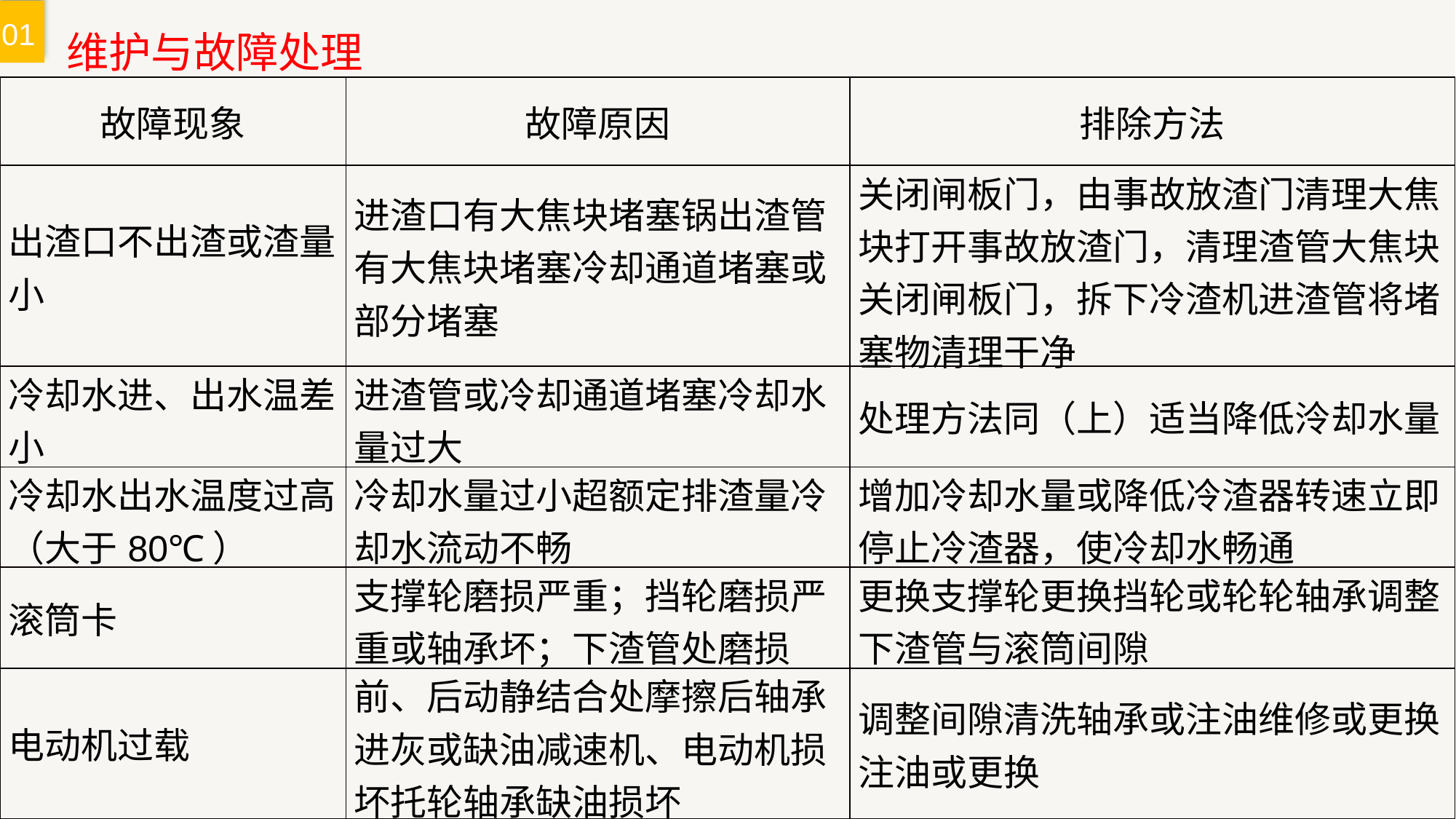

维护与故障处理
01
| 故障现象 | 故障原因 | 排除方法 |
| --- | --- | --- |
| 出渣口不出渣或渣量小 | 进渣口有大焦块堵塞锅出渣管有大焦块堵塞冷却通道堵塞或部分堵塞 | 关闭闸板门，由事故放渣门清理大焦块打开事故放渣门，清理渣管大焦块关闭闸板门，拆下冷渣机进渣管将堵塞物清理干净 |
| 冷却水进、出水温差小 | 进渣管或冷却通道堵塞冷却水量过大 | 处理方法同（上）适当降低泠却水量 |
| 冷却水出水温度过高（大于80℃） | 冷却水量过小超额定排渣量冷却水流动不畅 | 增加冷却水量或降低冷渣器转速立即停止冷渣器，使冷却水畅通 |
| 滚筒卡 | 支撑轮磨损严重；挡轮磨损严重或轴承坏；下渣管处磨损 | 更换支撑轮更换挡轮或轮轮轴承调整下渣管与滚筒间隙 |
| 电动机过载 | 前、后动静结合处摩擦后轴承进灰或缺油减速机、电动机损坏托轮轴承缺油损坏 | 调整间隙清洗轴承或注油维修或更换注油或更换 |